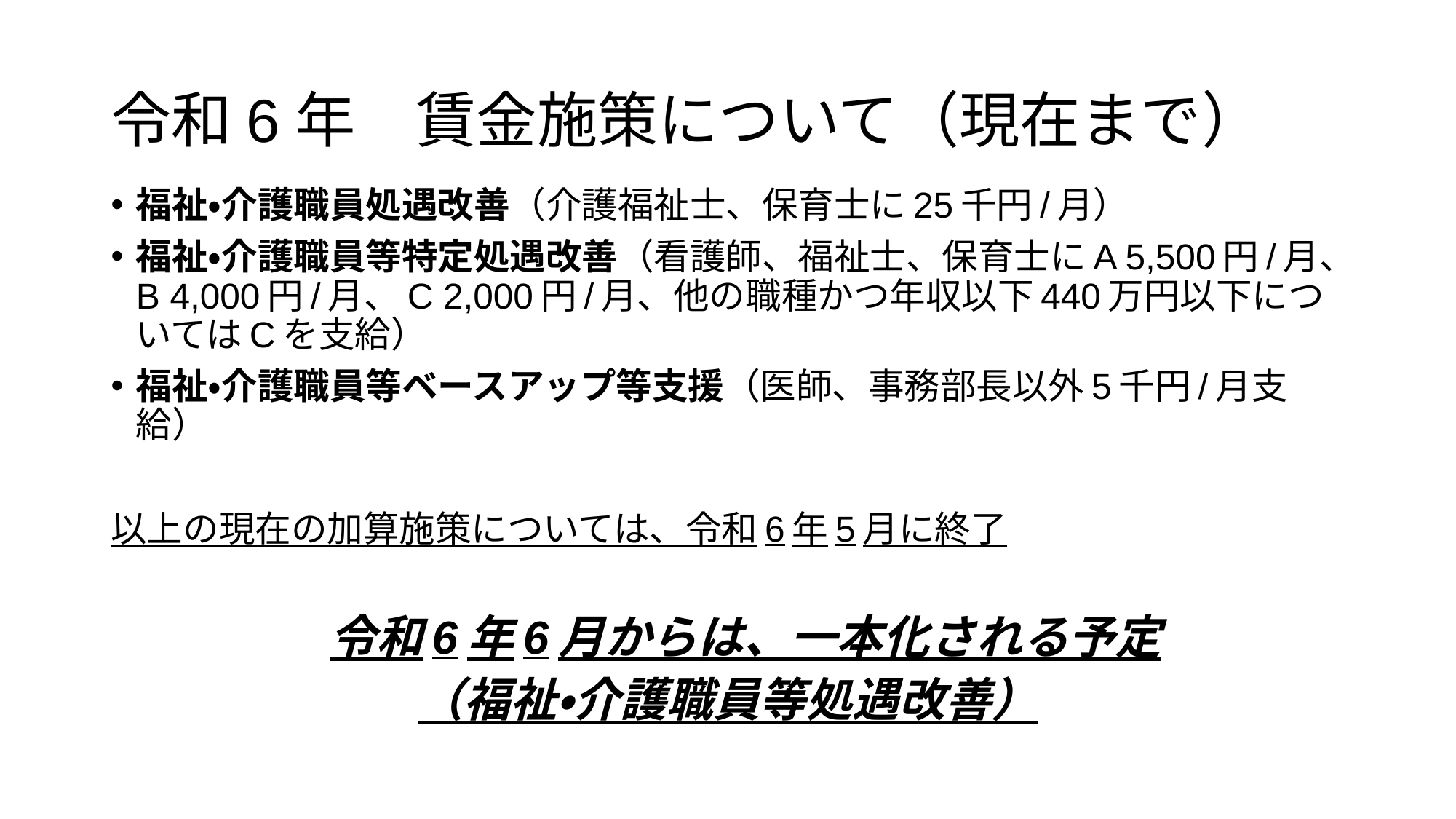

# 令和6年　賃金施策について（現在まで）
福祉・介護職員処遇改善（介護福祉士、保育士に25千円/月）
福祉・介護職員等特定処遇改善（看護師、福祉士、保育士にA 5,500円/月、B 4,000円/月、C 2,000円/月、他の職種かつ年収以下440万円以下についてはCを支給）
福祉・介護職員等ベースアップ等支援（医師、事務部長以外5千円/月支給）

以上の現在の加算施策については、令和6年5月に終了

　令和6年6月からは、一本化される予定
（福祉・介護職員等処遇改善）